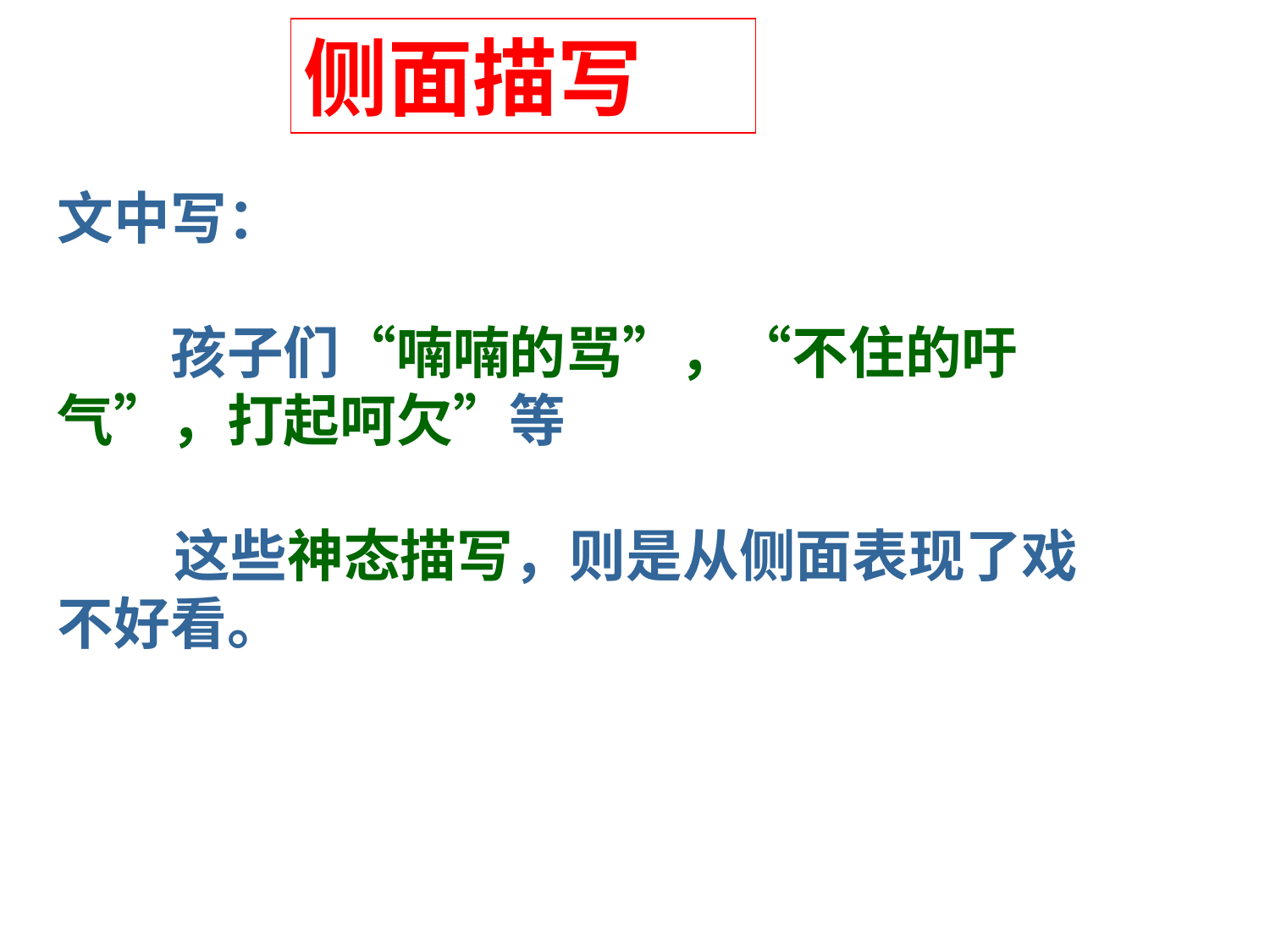

侧面描写
文中写：

　　孩子们“喃喃的骂”，“不住的吁气”，打起呵欠”等

        这些神态描写，则是从侧面表现了戏不好看。